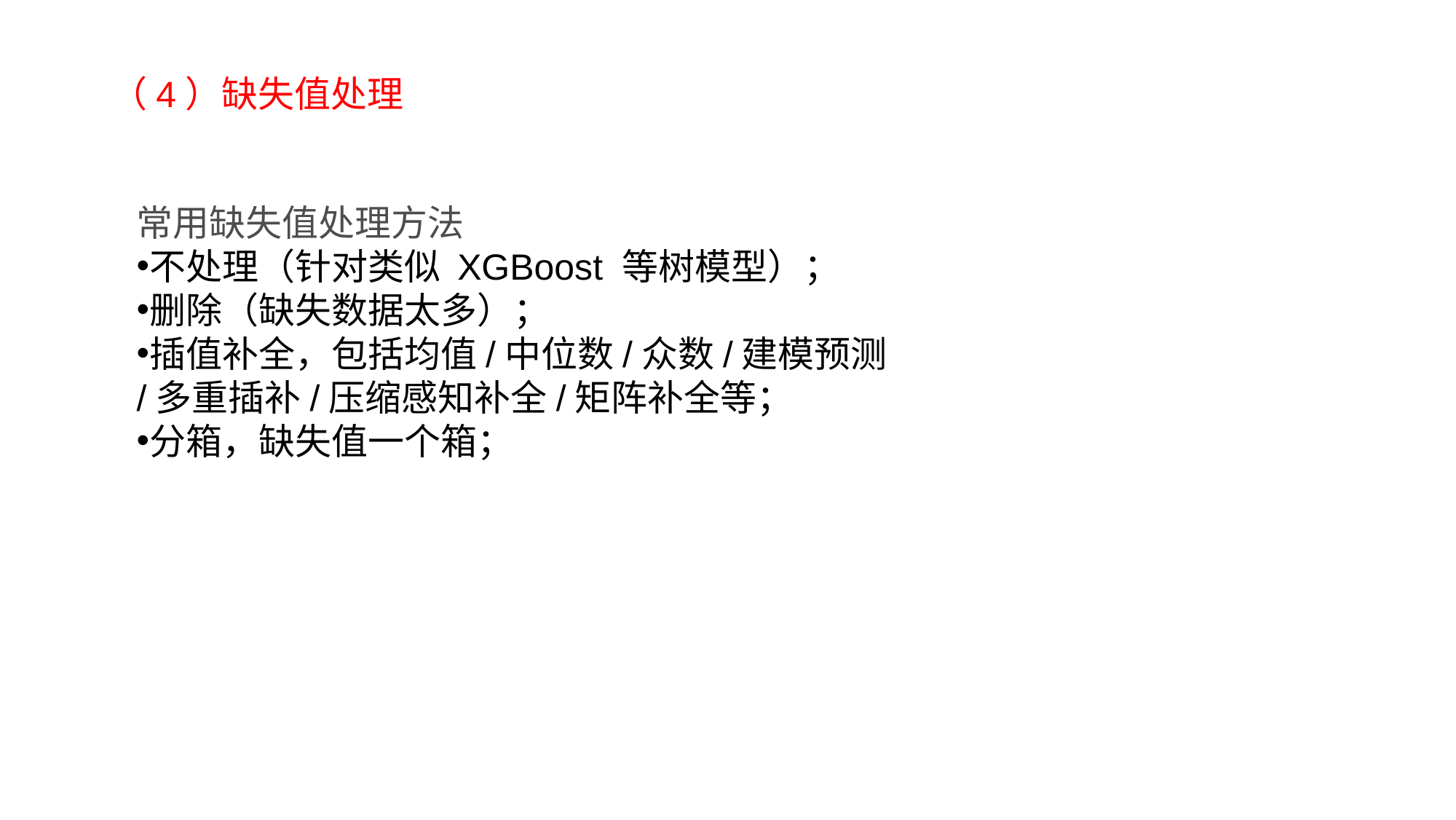

（4）缺失值处理
常用缺失值处理方法
不处理（针对类似 XGBoost 等树模型）；
删除（缺失数据太多）；
插值补全，包括均值/中位数/众数/建模预测/多重插补/压缩感知补全/矩阵补全等；
分箱，缺失值一个箱；